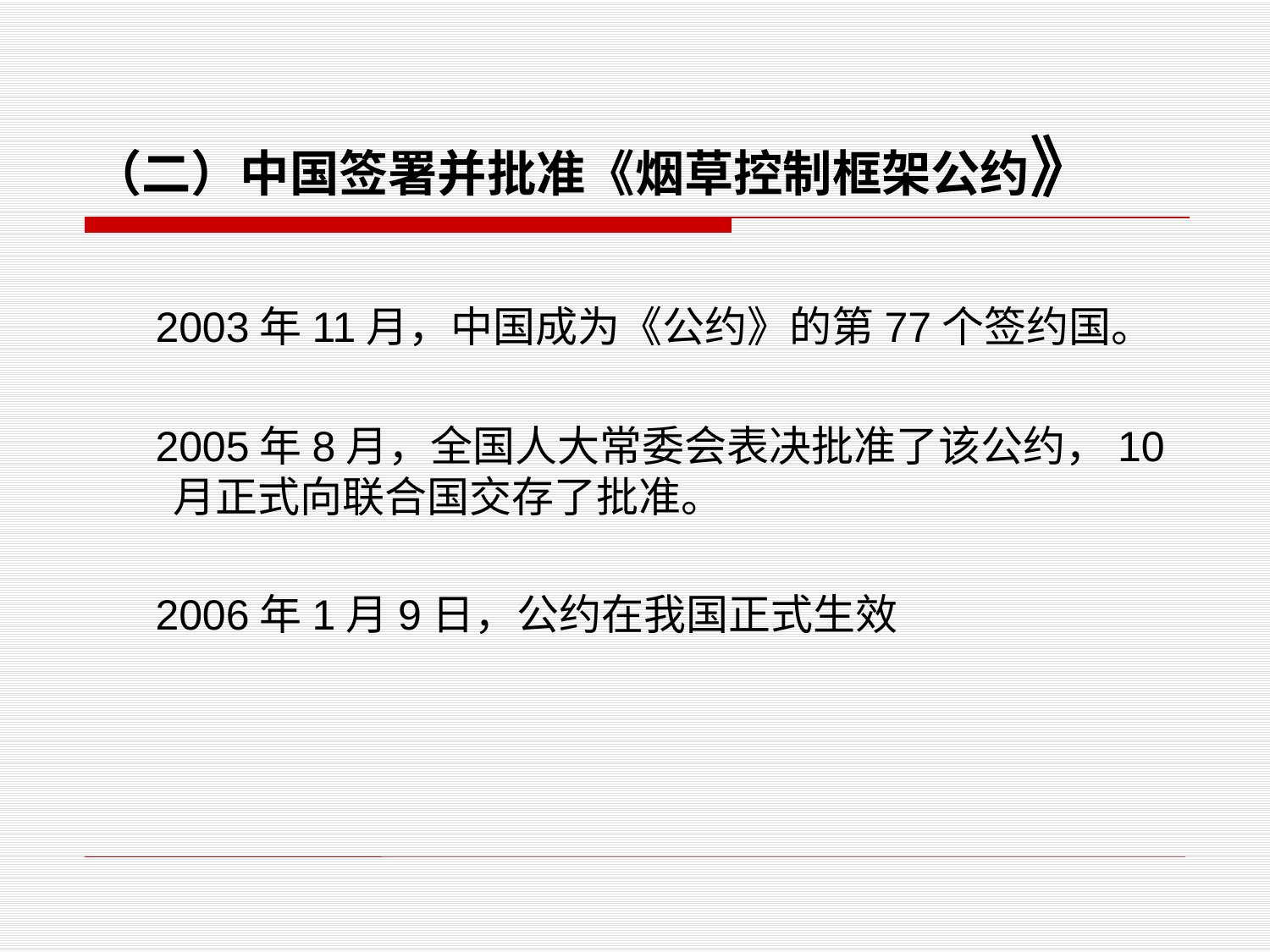

# （二）中国签署并批准《烟草控制框架公约》

    2003年11月，中国成为《公约》的第77个签约国。

    2005年8月，全国人大常委会表决批准了该公约，10月正式向联合国交存了批准。

    2006年1月9日，公约在我国正式生效